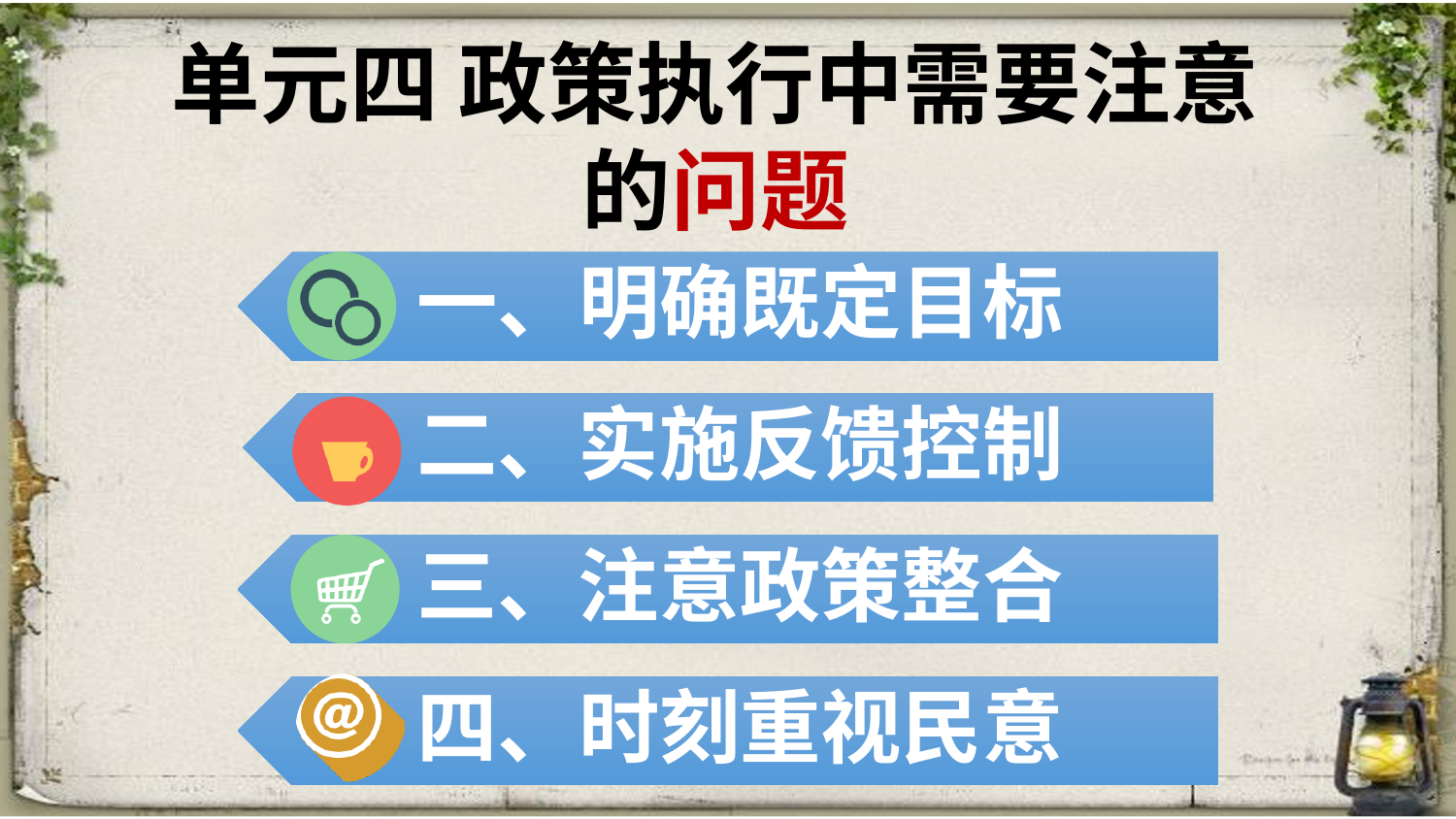

单元四 政策执行中需要注意
的问题
一、明确既定目标
二、实施反馈控制
三、注意政策整合
四、时刻重视民意